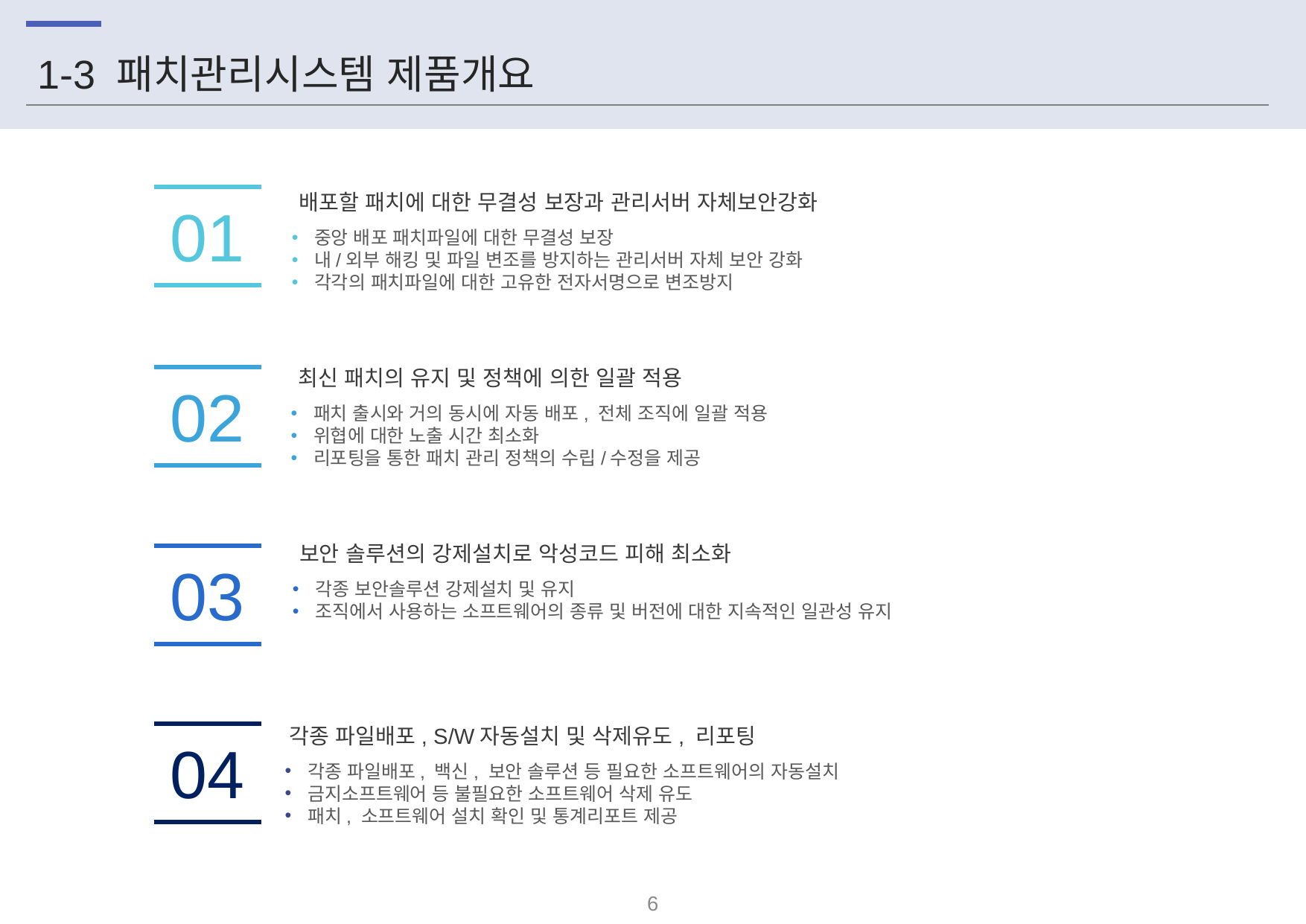

# 1-3 패치관리시스템 제품개요
배포할 패치에 대한 무결성 보장과 관리서버 자체보안강화
|  |
| --- |
01
중앙 배포 패치파일에 대한 무결성 보장
내/외부 해킹 및 파일 변조를 방지하는 관리서버 자체 보안 강화
각각의 패치파일에 대한 고유한 전자서명으로 변조방지
최신 패치의 유지 및 정책에 의한 일괄 적용
|  |
| --- |
02
패치 출시와 거의 동시에 자동 배포, 전체 조직에 일괄 적용
위협에 대한 노출 시간 최소화
리포팅을 통한 패치 관리 정책의 수립/수정을 제공
보안 솔루션의 강제설치로 악성코드 피해 최소화
|  |
| --- |
03
각종 보안솔루션 강제설치 및 유지
조직에서 사용하는 소프트웨어의 종류 및 버전에 대한 지속적인 일관성 유지
각종 파일배포, S/W자동설치 및 삭제유도, 리포팅
|  |
| --- |
04
각종 파일배포, 백신, 보안 솔루션 등 필요한 소프트웨어의 자동설치
금지소프트웨어 등 불필요한 소프트웨어 삭제 유도
패치, 소프트웨어 설치 확인 및 통계리포트 제공
6